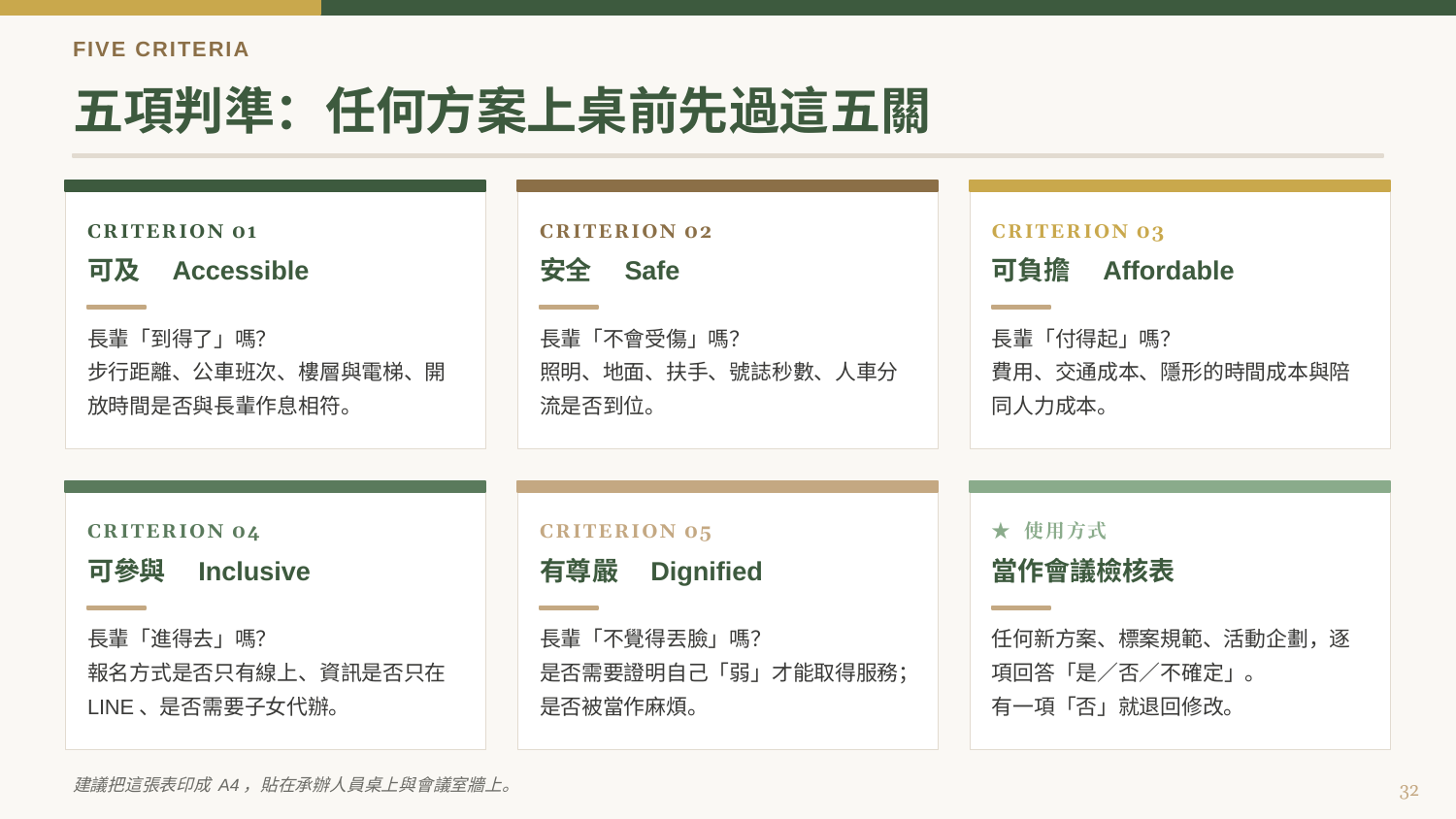

FIVE CRITERIA
五項判準：任何方案上桌前先過這五關

CRITERION 01
CRITERION 02
CRITERION 03
可及　Accessible
安全　Safe
可負擔　Affordable

長輩「到得了」嗎？
步行距離、公車班次、樓層與電梯、開放時間是否與長輩作息相符。
長輩「不會受傷」嗎？
照明、地面、扶手、號誌秒數、人車分流是否到位。
長輩「付得起」嗎？
費用、交通成本、隱形的時間成本與陪同人力成本。

CRITERION 04
CRITERION 05
★ 使用方式
可參與　Inclusive
有尊嚴　Dignified
當作會議檢核表

長輩「進得去」嗎？
報名方式是否只有線上、資訊是否只在 LINE、是否需要子女代辦。
長輩「不覺得丟臉」嗎？
是否需要證明自己「弱」才能取得服務；是否被當作麻煩。
任何新方案、標案規範、活動企劃，逐項回答「是／否／不確定」。
有一項「否」就退回修改。
建議把這張表印成 A4，貼在承辦人員桌上與會議室牆上。
32